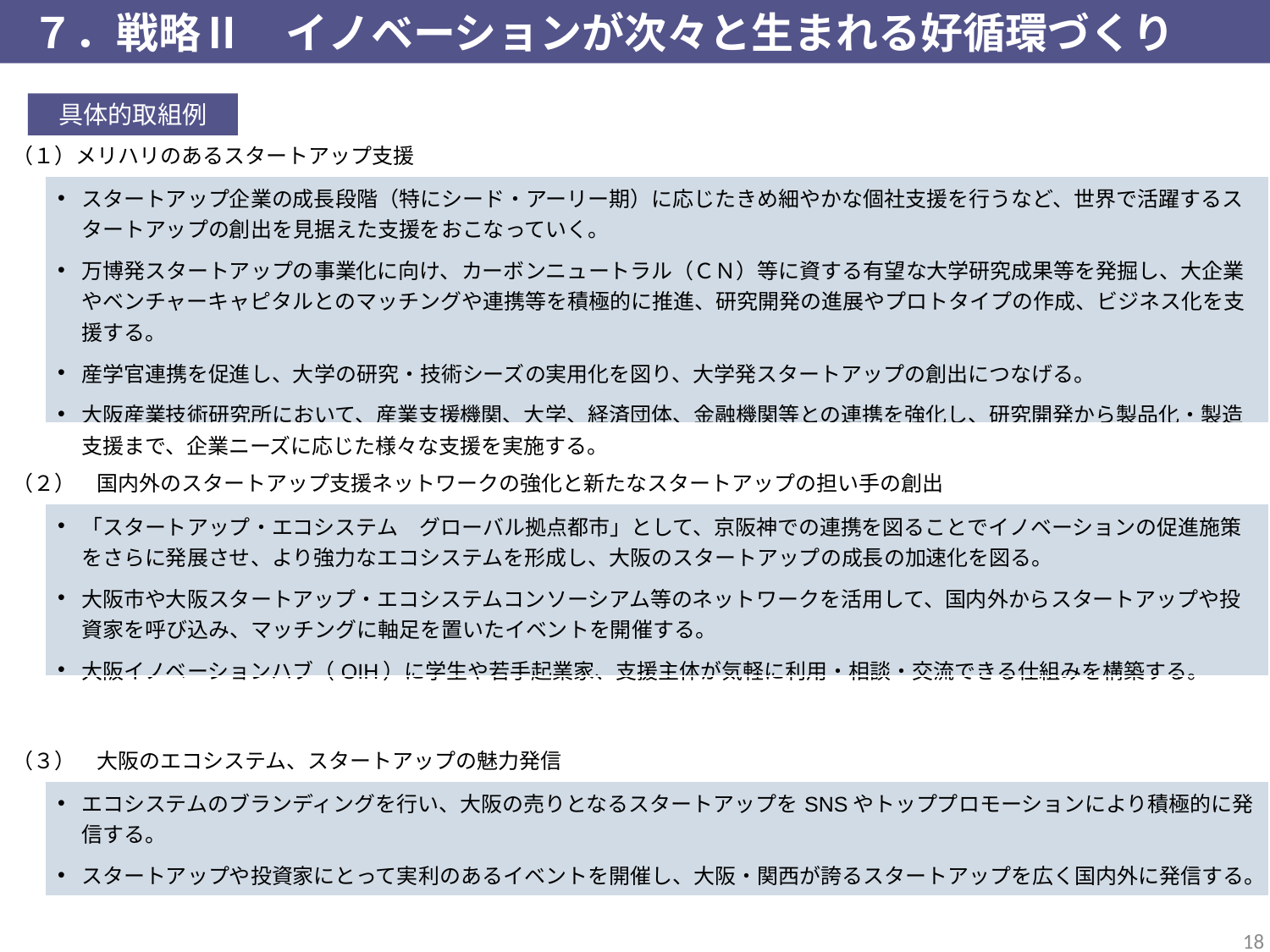

７．戦略Ⅱ　イノベーションが次々と生まれる好循環づくり
具体的取組例
（１）メリハリのあるスタートアップ支援
| スタートアップ企業の成長段階（特にシード・アーリー期）に応じたきめ細やかな個社支援を行うなど、世界で活躍するスタートアップの創出を見据えた支援をおこなっていく。 万博発スタートアップの事業化に向け、カーボンニュートラル（ＣＮ）等に資する有望な大学研究成果等を発掘し、大企業やベンチャーキャピタルとのマッチングや連携等を積極的に推進、研究開発の進展やプロトタイプの作成、ビジネス化を支援する。 産学官連携を促進し、大学の研究・技術シーズの実用化を図り、大学発スタートアップの創出につなげる。 大阪産業技術研究所において、産業支援機関、大学、経済団体、金融機関等との連携を強化し、研究開発から製品化・製造支援まで、企業ニーズに応じた様々な支援を実施する。 |
| --- |
（２）　国内外のスタートアップ支援ネットワークの強化と新たなスタートアップの担い手の創出
| 「スタートアップ・エコシステム　グローバル拠点都市」として、京阪神での連携を図ることでイノベーションの促進施策をさらに発展させ、より強力なエコシステムを形成し、大阪のスタートアップの成長の加速化を図る。 大阪市や大阪スタートアップ・エコシステムコンソーシアム等のネットワークを活用して、国内外からスタートアップや投資家を呼び込み、マッチングに軸足を置いたイベントを開催する。 大阪イノベーションハブ（OIH）に学生や若手起業家、支援主体が気軽に利用・相談・交流できる仕組みを構築する。 |
| --- |
（３）　大阪のエコシステム、スタートアップの魅力発信
| エコシステムのブランディングを行い、大阪の売りとなるスタートアップをSNSやトッププロモーションにより積極的に発信する。 スタートアップや投資家にとって実利のあるイベントを開催し、大阪・関西が誇るスタートアップを広く国内外に発信する。 |
| --- |
18